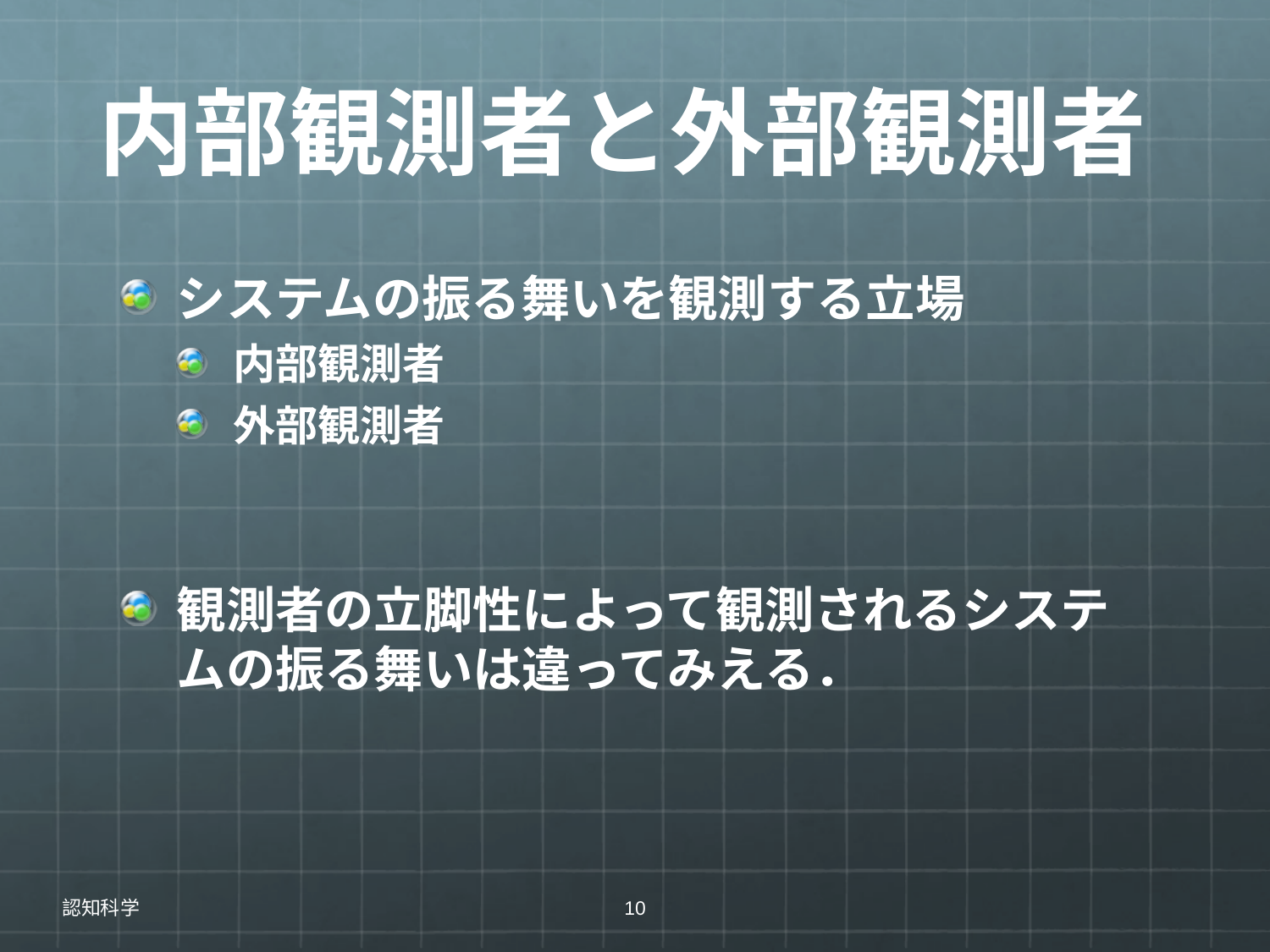

# 内部観測者と外部観測者
システムの振る舞いを観測する立場
内部観測者
外部観測者

観測者の立脚性によって観測されるシステムの振る舞いは違ってみえる．
認知科学
10